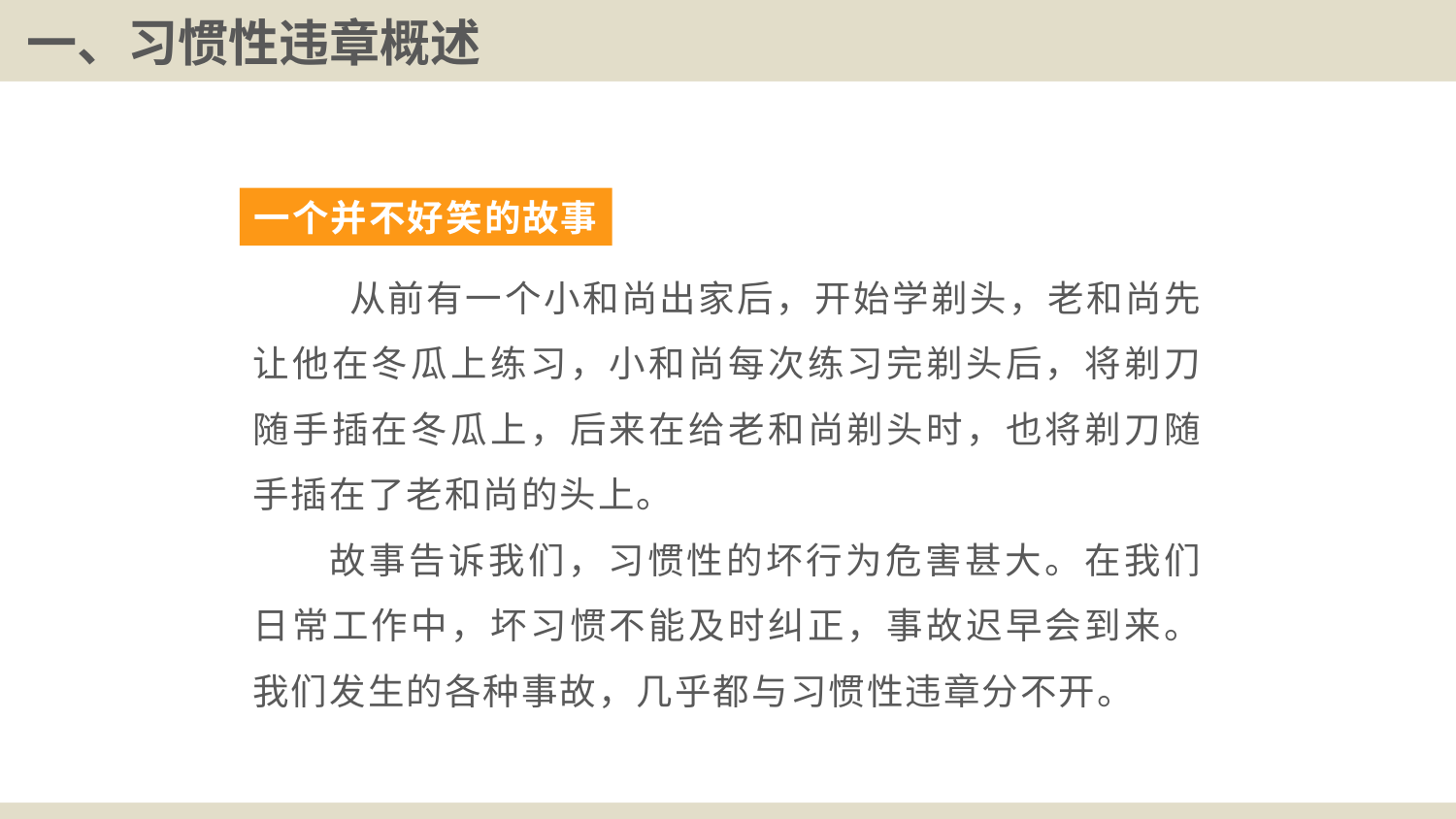

# 一、习惯性违章概述
一个并不好笑的故事
 从前有一个小和尚出家后，开始学剃头，老和尚先让他在冬瓜上练习，小和尚每次练习完剃头后，将剃刀随手插在冬瓜上，后来在给老和尚剃头时，也将剃刀随手插在了老和尚的头上。
故事告诉我们，习惯性的坏行为危害甚大。在我们日常工作中，坏习惯不能及时纠正，事故迟早会到来。我们发生的各种事故，几乎都与习惯性违章分不开。